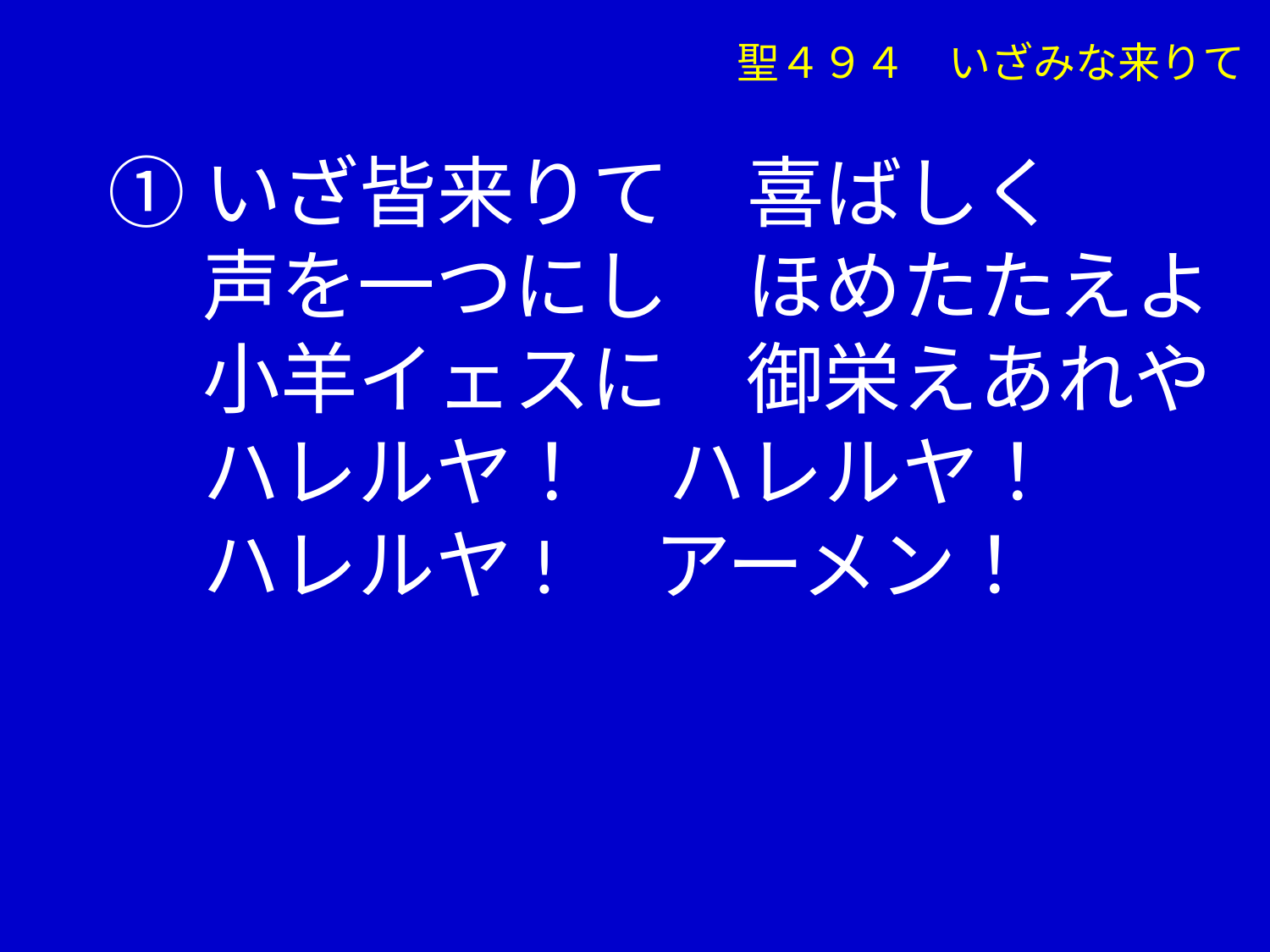

聖４９４　いざみな来りて
➀いざ皆来りて　喜ばしく
 　声を一つにし　ほめたたえよ
　 小羊イェスに　御栄えあれや
　 ハレルヤ！　ハレルヤ！
　 ハレルヤ!　アーメン！